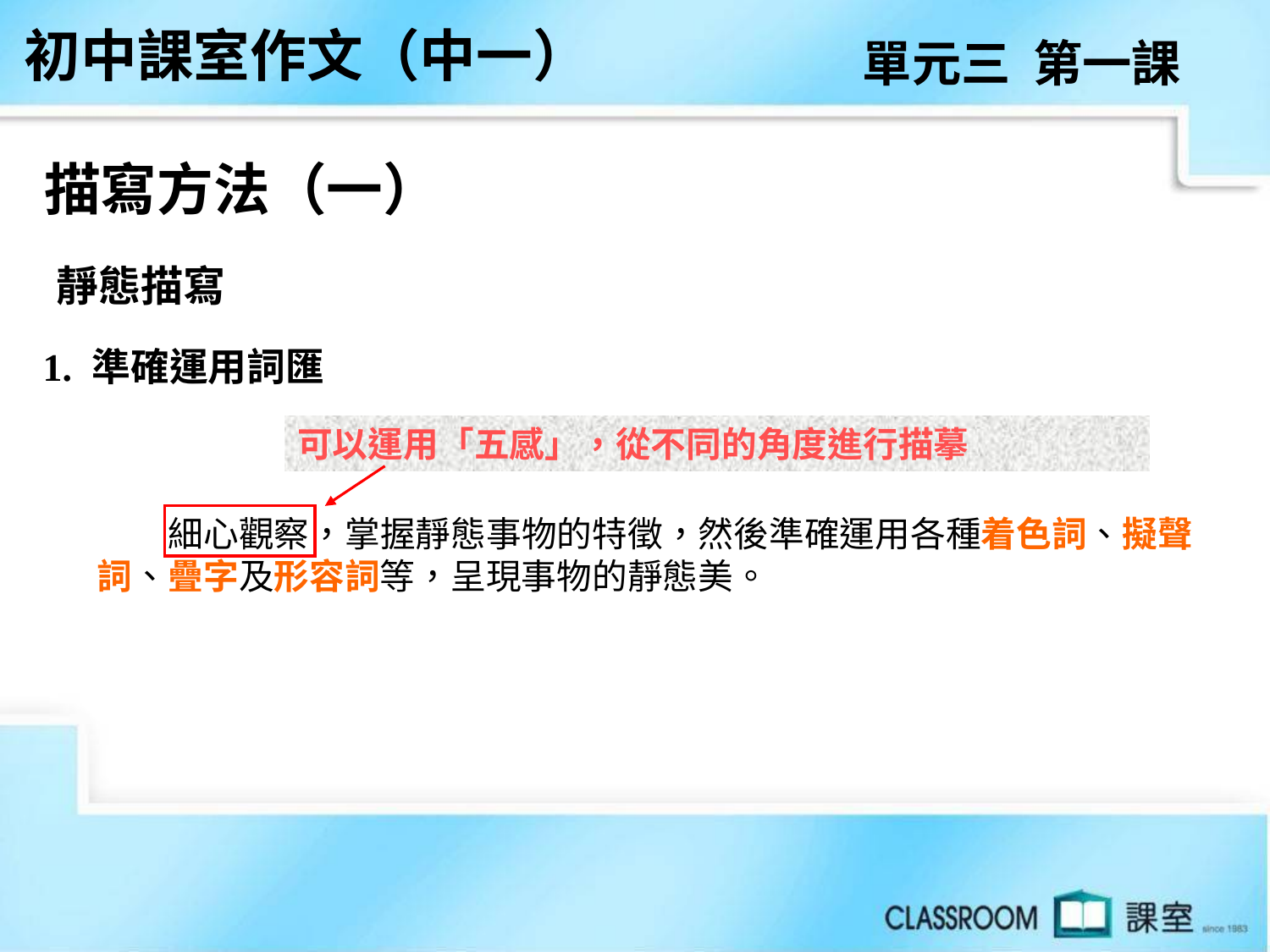

初中課室作文（中一）
單元三  第一課
描寫方法（一）
 靜態描寫
 1. 準確運用詞匯
可以運用「五感」，從不同的角度進行描摹

　　細心觀察，掌握靜態事物的特徵，然後準確運用各種着色詞、擬聲詞、疊字及形容詞等，呈現事物的靜態美。